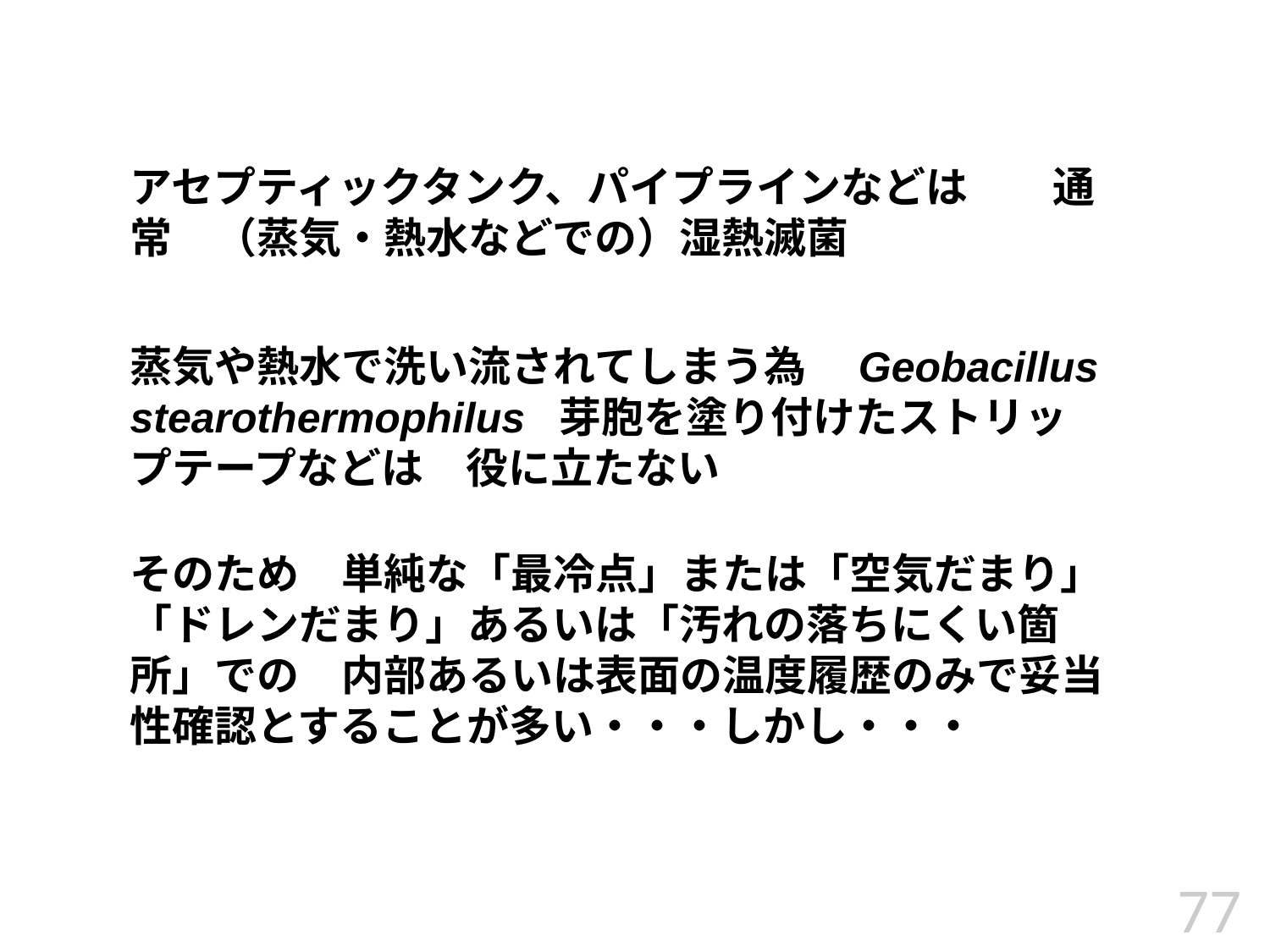

アセプティックタンク、パイプラインなどは　　通常　（蒸気・熱水などでの）湿熱滅菌

蒸気や熱水で洗い流されてしまう為　Geobacillus stearothermophilus  芽胞を塗り付けたストリップテープなどは　役に立たない
そのため　単純な「最冷点」または「空気だまり」「ドレンだまり」あるいは「汚れの落ちにくい箇所」での　内部あるいは表面の温度履歴のみで妥当性確認とすることが多い・・・しかし・・・
77